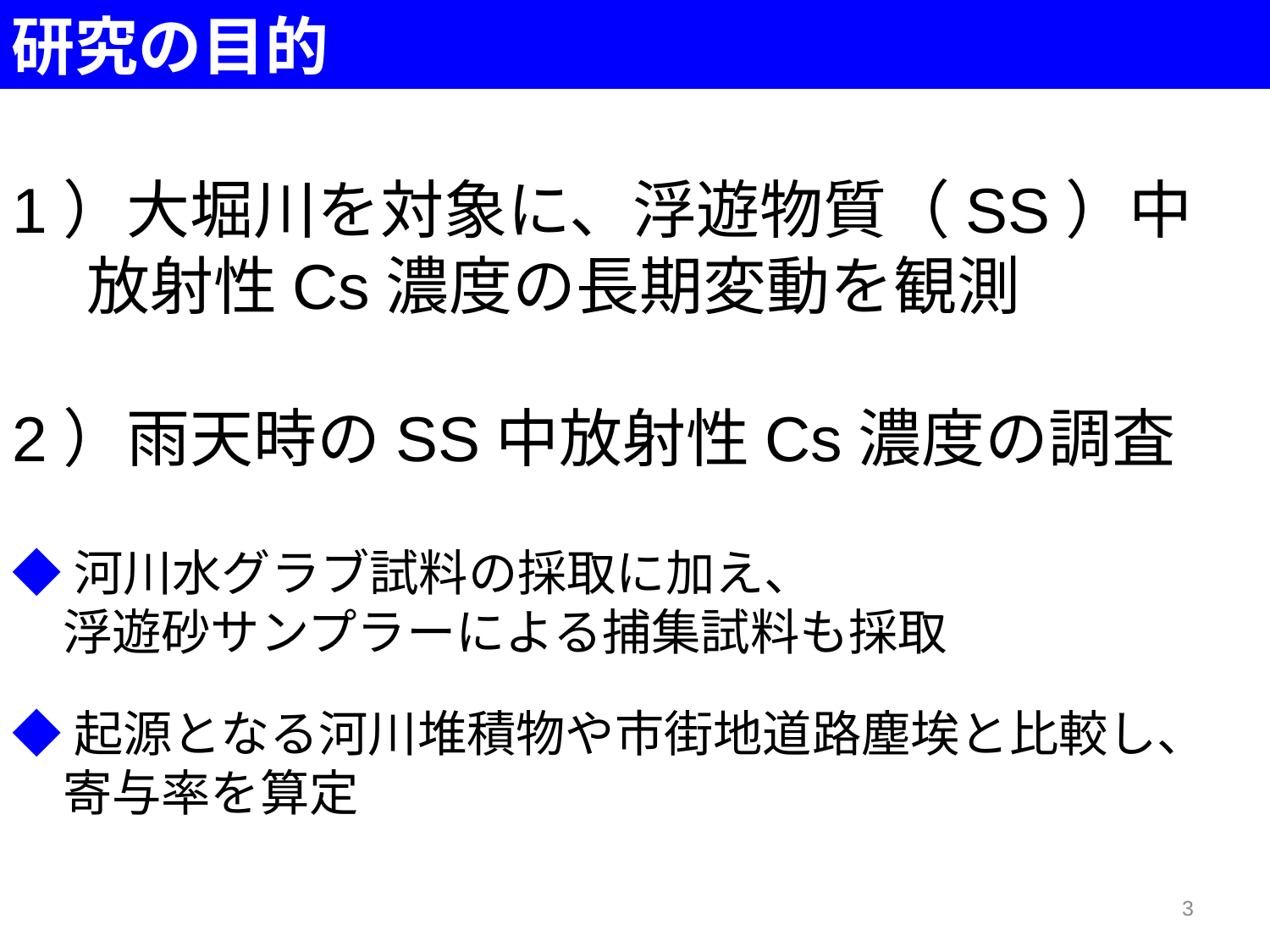

研究の目的
1）大堀川を対象に、浮遊物質（SS）中放射性Cs濃度の長期変動を観測

2）雨天時のSS中放射性Cs濃度の調査

◆河川水グラブ試料の採取に加え、
浮遊砂サンプラーによる捕集試料も採取

◆起源となる河川堆積物や市街地道路塵埃と比較し、
寄与率を算定
3